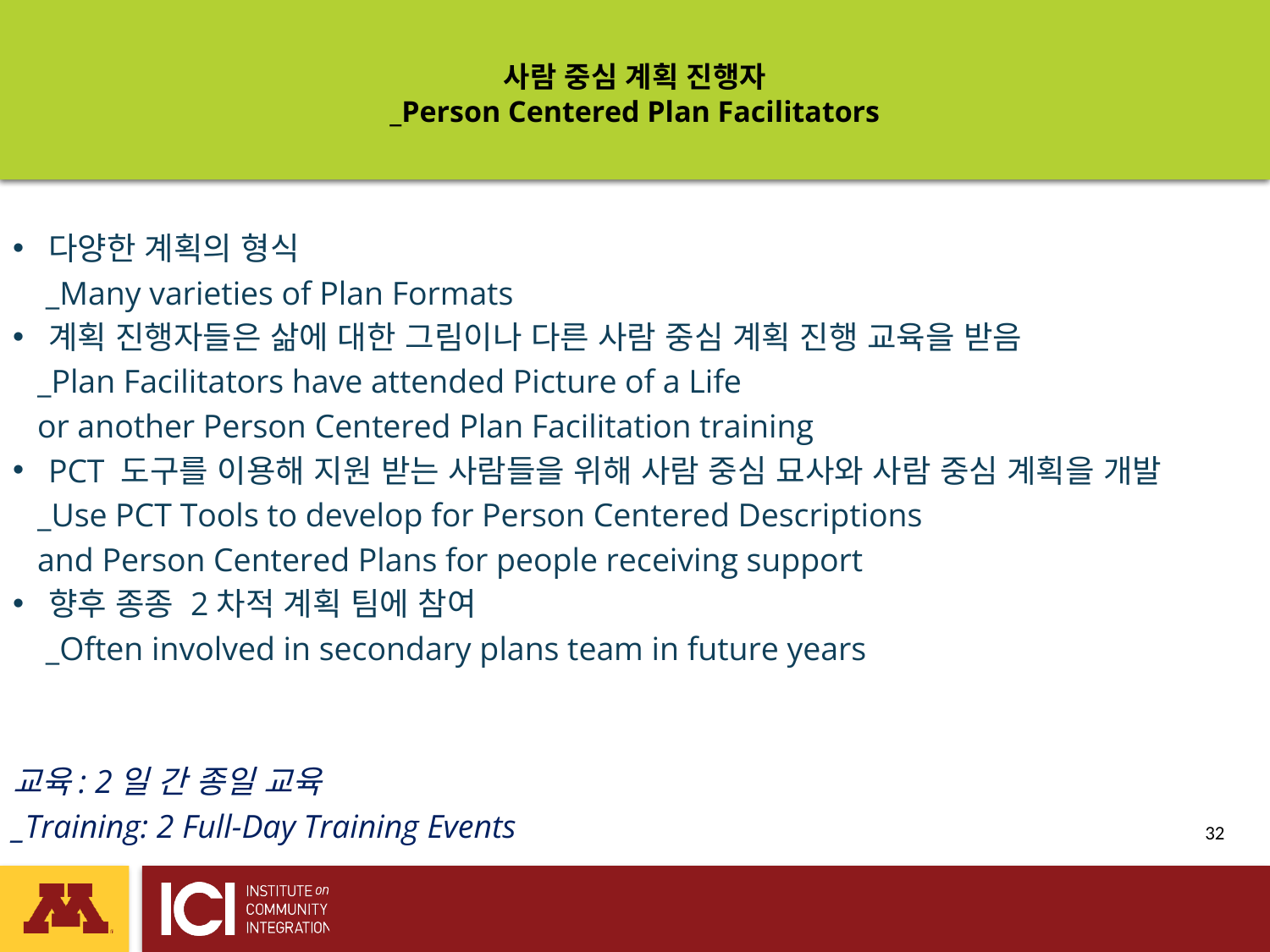

# 사람 중심 계획 진행자 _Person Centered Plan Facilitators
다양한 계획의 형식
    _Many varieties of Plan Formats
계획 진행자들은 삶에 대한 그림이나 다른 사람 중심 계획 진행 교육을 받음
   _Plan Facilitators have attended Picture of a Life
   or another Person Centered Plan Facilitation training
PCT 도구를 이용해 지원 받는 사람들을 위해 사람 중심 묘사와 사람 중심 계획을 개발
   _Use PCT Tools to develop for Person Centered Descriptions
   and Person Centered Plans for people receiving support
향후 종종 2차적 계획 팀에 참여
    _Often involved in secondary plans team in future years

교육: 2일 간 종일 교육
_Training: 2 Full-Day Training Events
                                                                                                                                                                                                                                                                     32